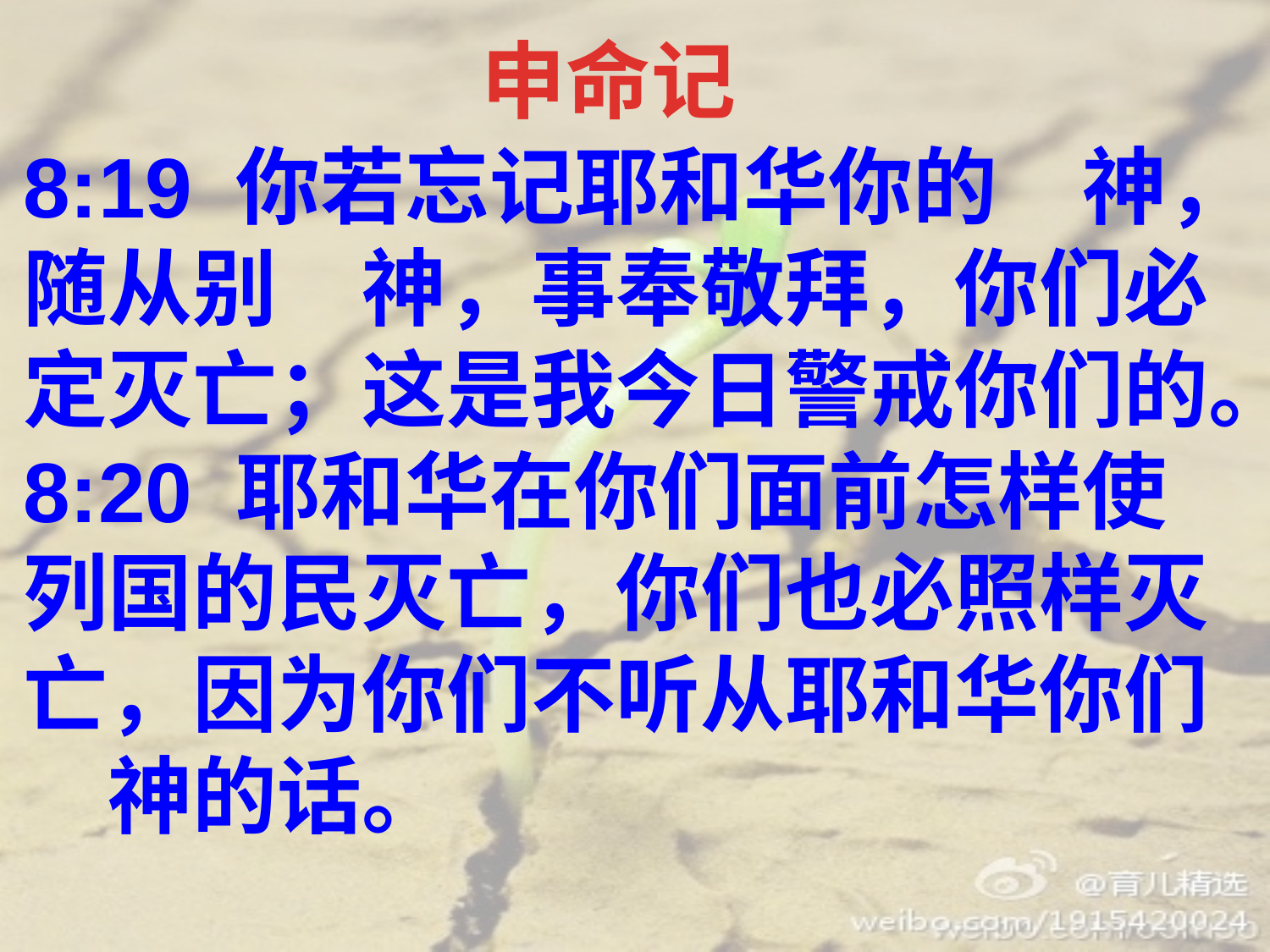

申命记
8:19 你若忘记耶和华你的　神，随从别　神，事奉敬拜，你们必定灭亡；这是我今日警戒你们的。
8:20 耶和华在你们面前怎样使列国的民灭亡，你们也必照样灭亡，因为你们不听从耶和华你们　神的话。